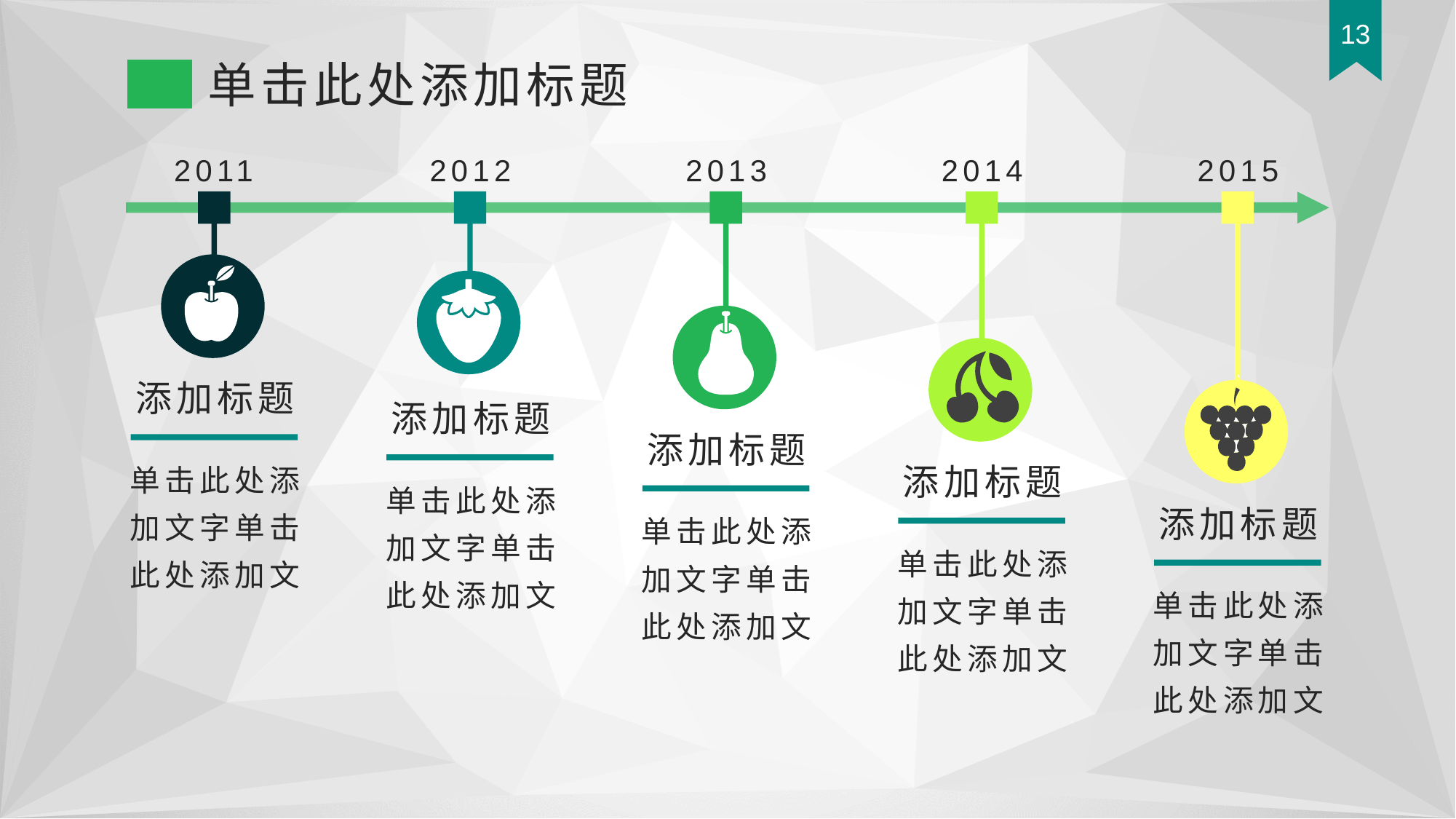

13
单击此处添加标题

2011
2012
2013
2014
2015

添加标题

添加标题
添加标题

单击此处添加文字单击此处添加文
添加标题

单击此处添加文字单击此处添加文

添加标题
单击此处添加文字单击此处添加文

单击此处添加文字单击此处添加文

单击此处添加文字单击此处添加文